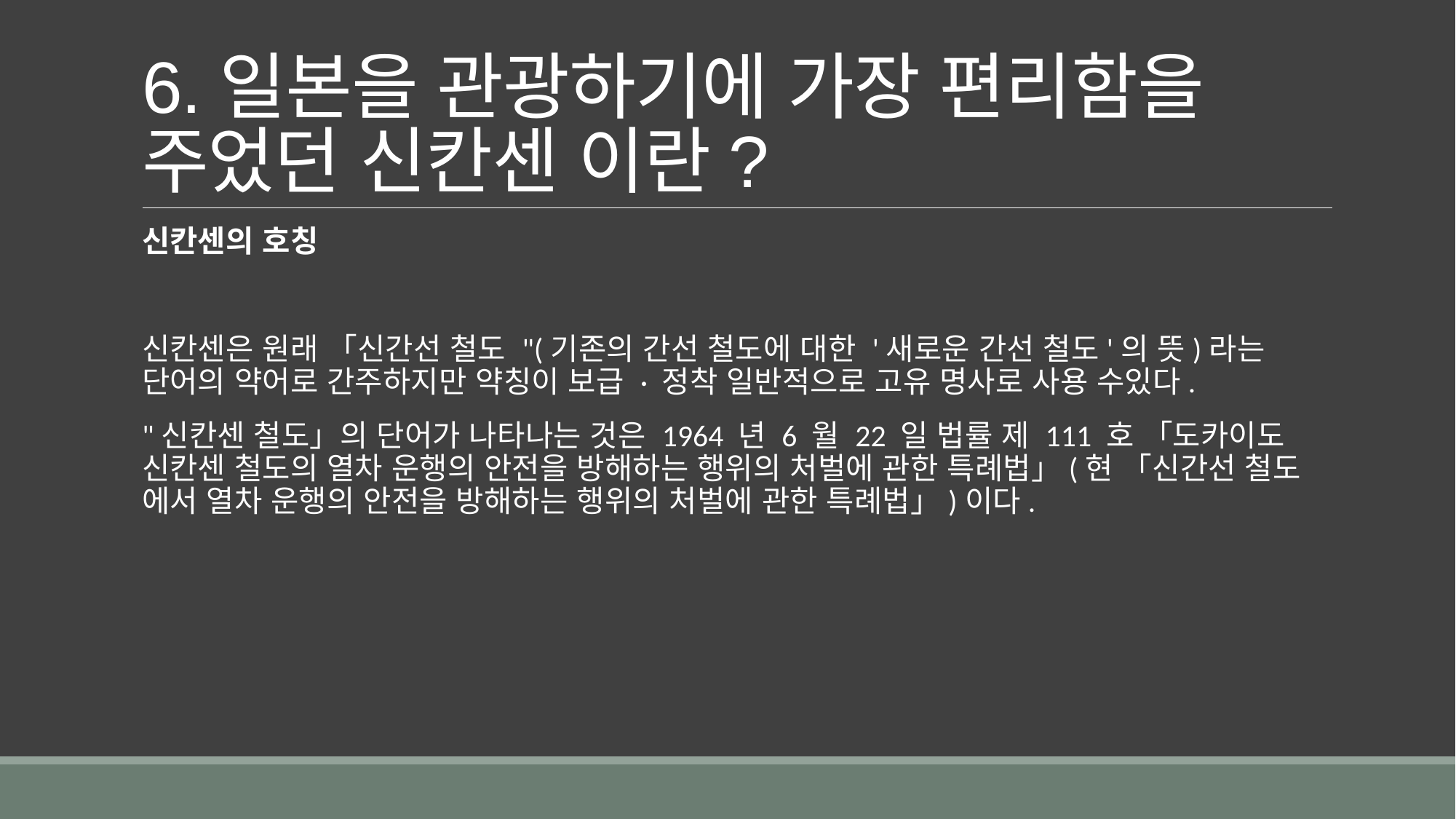

# 6.일본을 관광하기에 가장 편리함을 주었던 신칸센 이란?
신칸센의 호칭

신칸센은 원래 「신간선 철도 "(기존의 간선 철도에 대한 '새로운 간선 철도'의 뜻)라는 단어의 약어로 간주하지만 약칭이 보급 · 정착 일반적으로 고유 명사로 사용 수있다.
"신칸센 철도」의 단어가 나타나는 것은 1964 년 6 월 22 일 법률 제 111 호 「도카이도 신칸센 철도의 열차 운행의 안전을 방해하는 행위의 처벌에 관한 특례법」(현 「신간선 철도 에서 열차 운행의 안전을 방해하는 행위의 처벌에 관한 특례법」)이다.